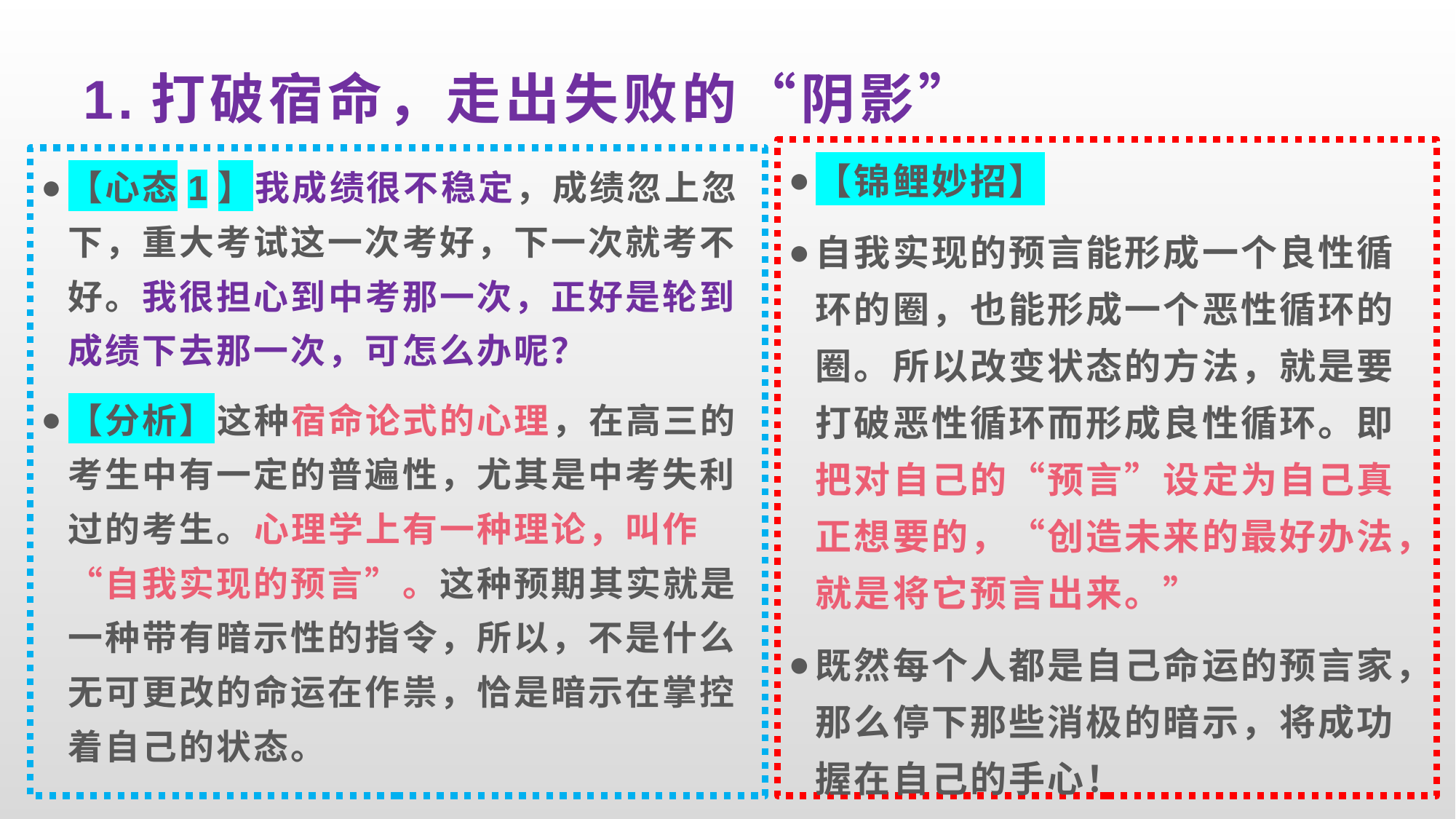

# 1.打破宿命，走出失败的“阴影”
【锦鲤妙招】
自我实现的预言能形成一个良性循环的圈，也能形成一个恶性循环的圈。所以改变状态的方法，就是要打破恶性循环而形成良性循环。即把对自己的“预言”设定为自己真正想要的，“创造未来的最好办法，就是将它预言出来。”
既然每个人都是自己命运的预言家，那么停下那些消极的暗示，将成功握在自己的手心！
【心态1】我成绩很不稳定，成绩忽上忽下，重大考试这一次考好，下一次就考不好。我很担心到中考那一次，正好是轮到成绩下去那一次，可怎么办呢？
【分析】这种宿命论式的心理，在高三的考生中有一定的普遍性，尤其是中考失利过的考生。心理学上有一种理论，叫作“自我实现的预言”。这种预期其实就是一种带有暗示性的指令，所以，不是什么无可更改的命运在作祟，恰是暗示在掌控着自己的状态。